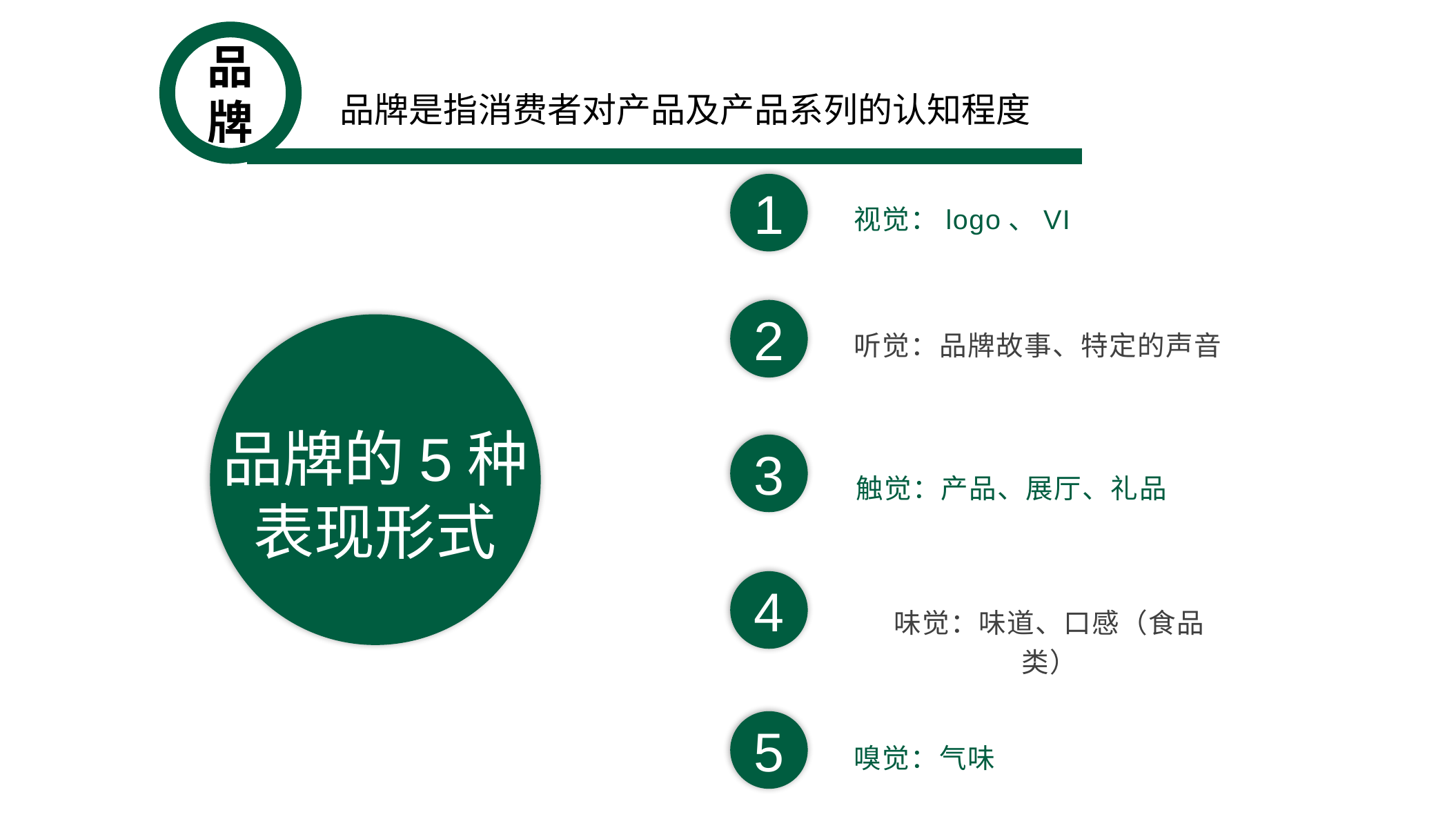

品牌
品牌是指消费者对产品及产品系列的认知程度
1
视觉：logo、VI

2

品牌的5种表现形式

听觉：品牌故事、特定的声音

3
触觉：产品、展厅、礼品

4
味觉：味道、口感（食品类）

5
嗅觉：气味